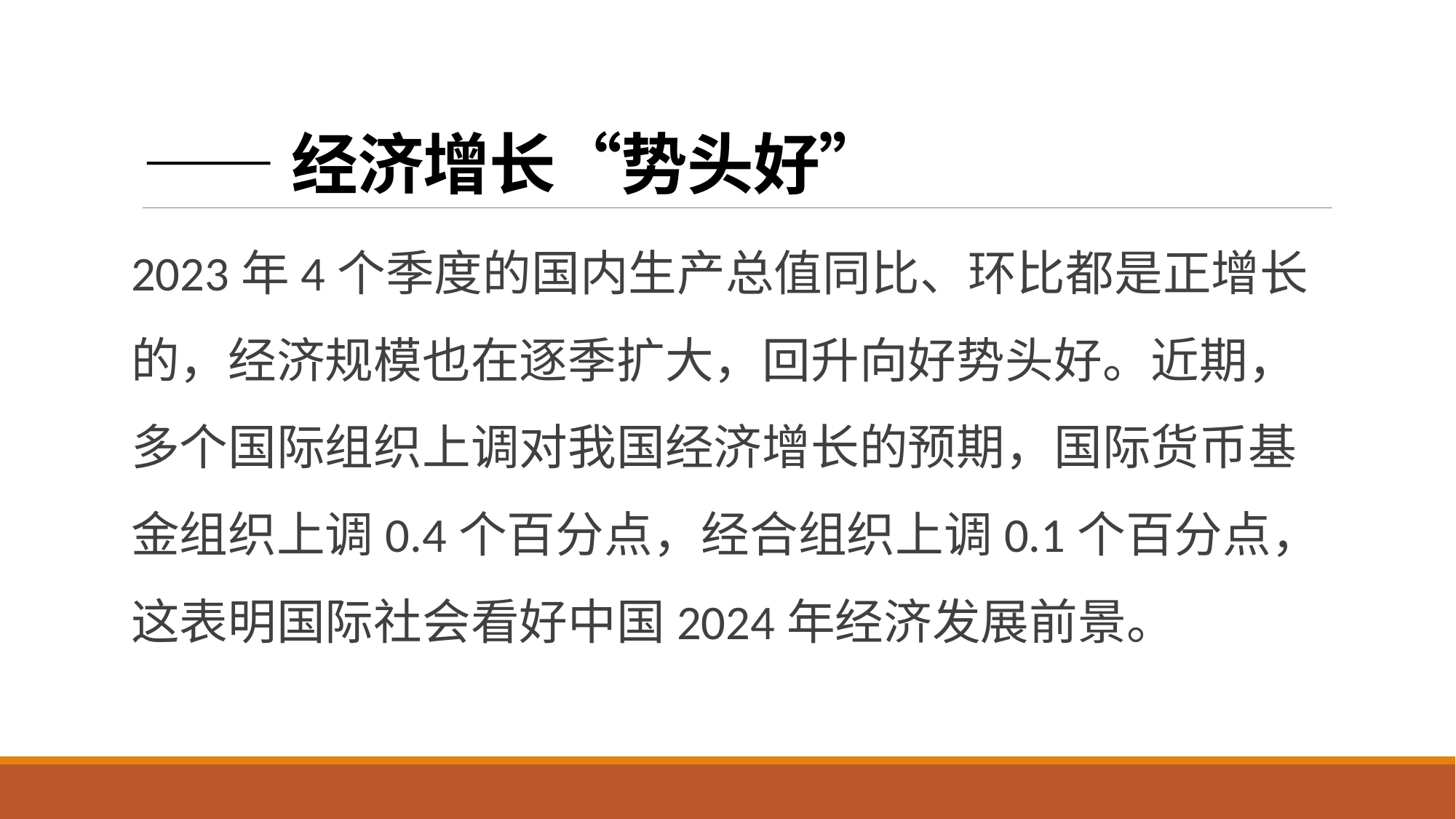

# ——经济增长“势头好”
2023年4个季度的国内生产总值同比、环比都是正增长的，经济规模也在逐季扩大，回升向好势头好。近期，多个国际组织上调对我国经济增长的预期，国际货币基金组织上调0.4个百分点，经合组织上调0.1个百分点，这表明国际社会看好中国2024年经济发展前景。